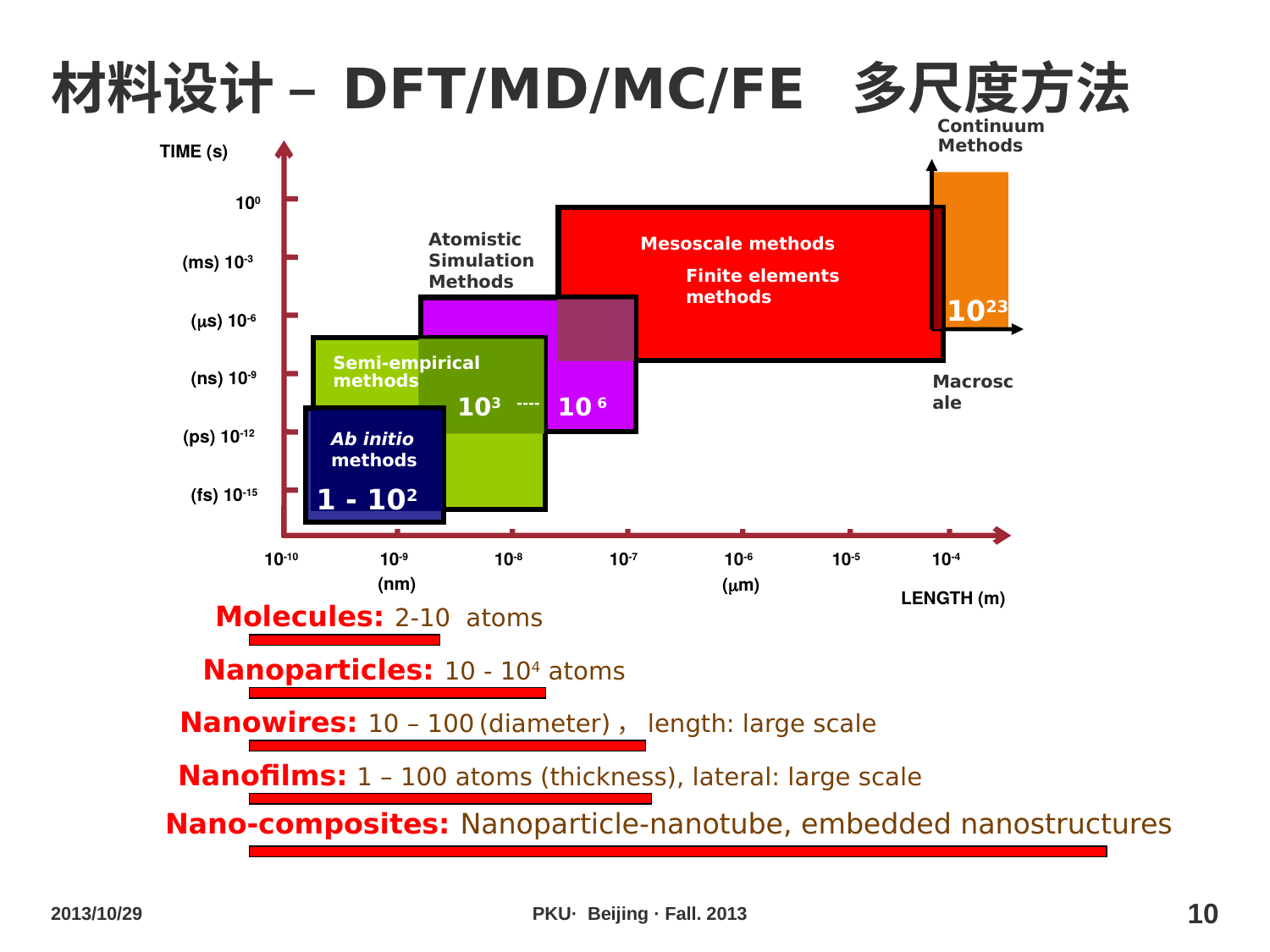

# 材料设计 – DFT/MD/MC/FE 多尺度方法
Continuum
Methods
TIME (s)

100

Atomistic Simulation Methods
Mesoscale methods
(ms) 10-3

Finite elements methods
1023

(μs) 10-6

Semi-empirical
(ns) 10-9
methods
Macroscale

103   ----  10 6

(ps) 10-12
Ab initio

methods
1 - 102
(fs) 10-15

10-10
10-9
10-8
10-7
10-6
10-5
10-4
(nm)
(μm)
LENGTH (m)
Molecules: 2-10  atoms

Nanoparticles: 10 - 104 atoms

Nanowires: 10 – 100 (diameter)，length: large scale

Nanofilms: 1 – 100 atoms (thickness), lateral: large scale

Nano-composites: Nanoparticle-nanotube, embedded nanostructures

2013/10/29
PKU·  Beijing · Fall. 2013
10